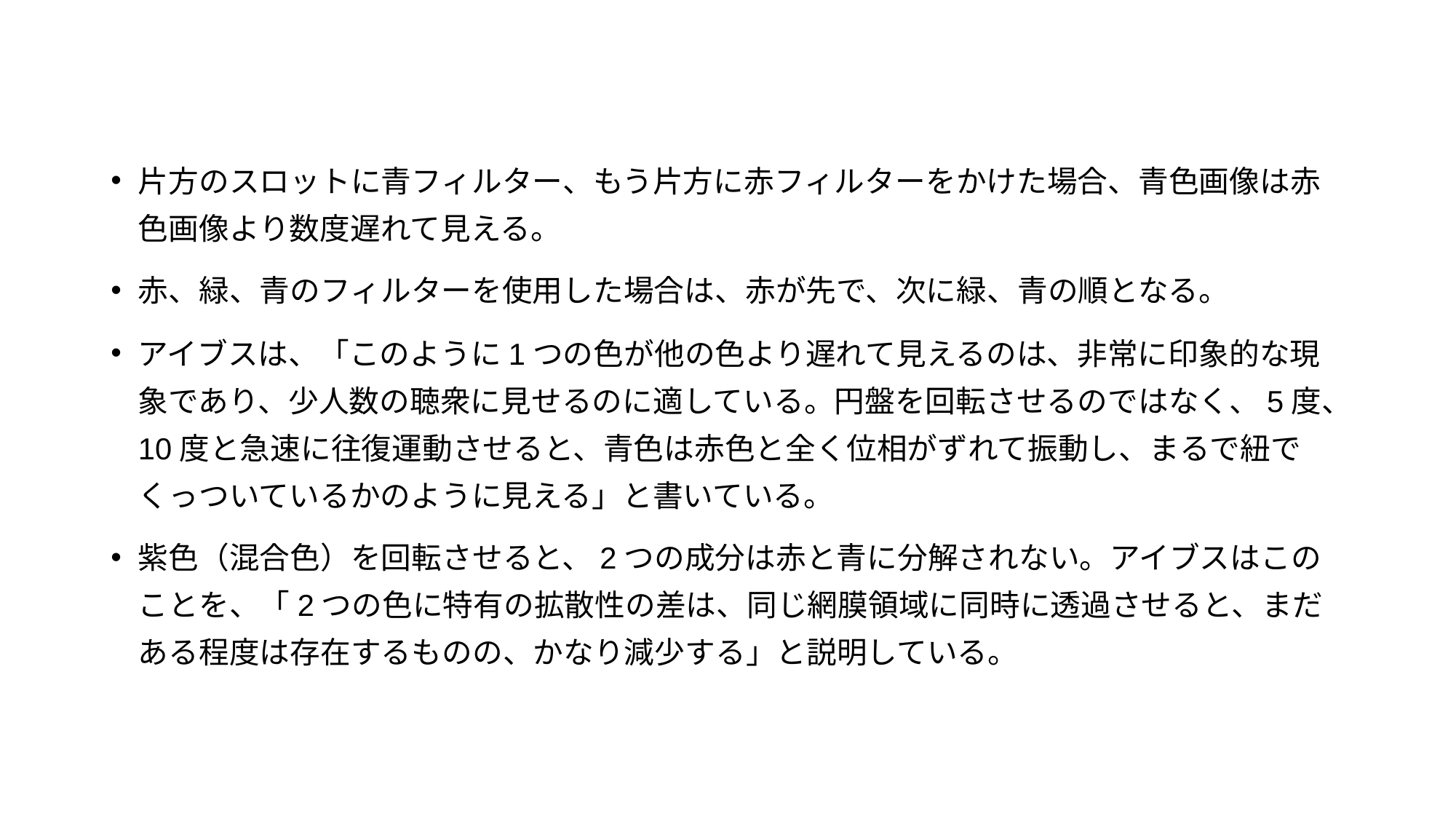

片方のスロットに青フィルター、もう片方に赤フィルターをかけた場合、青色画像は赤色画像より数度遅れて見える。
赤、緑、青のフィルターを使用した場合は、赤が先で、次に緑、青の順となる。
アイブスは、「このように1つの色が他の色より遅れて見えるのは、非常に印象的な現象であり、少人数の聴衆に見せるのに適している。円盤を回転させるのではなく、5度、10度と急速に往復運動させると、青色は赤色と全く位相がずれて振動し、まるで紐でくっついているかのように見える」と書いている。
紫色（混合色）を回転させると、2つの成分は赤と青に分解されない。アイブスはこのことを、「2つの色に特有の拡散性の差は、同じ網膜領域に同時に透過させると、まだある程度は存在するものの、かなり減少する」と説明している。